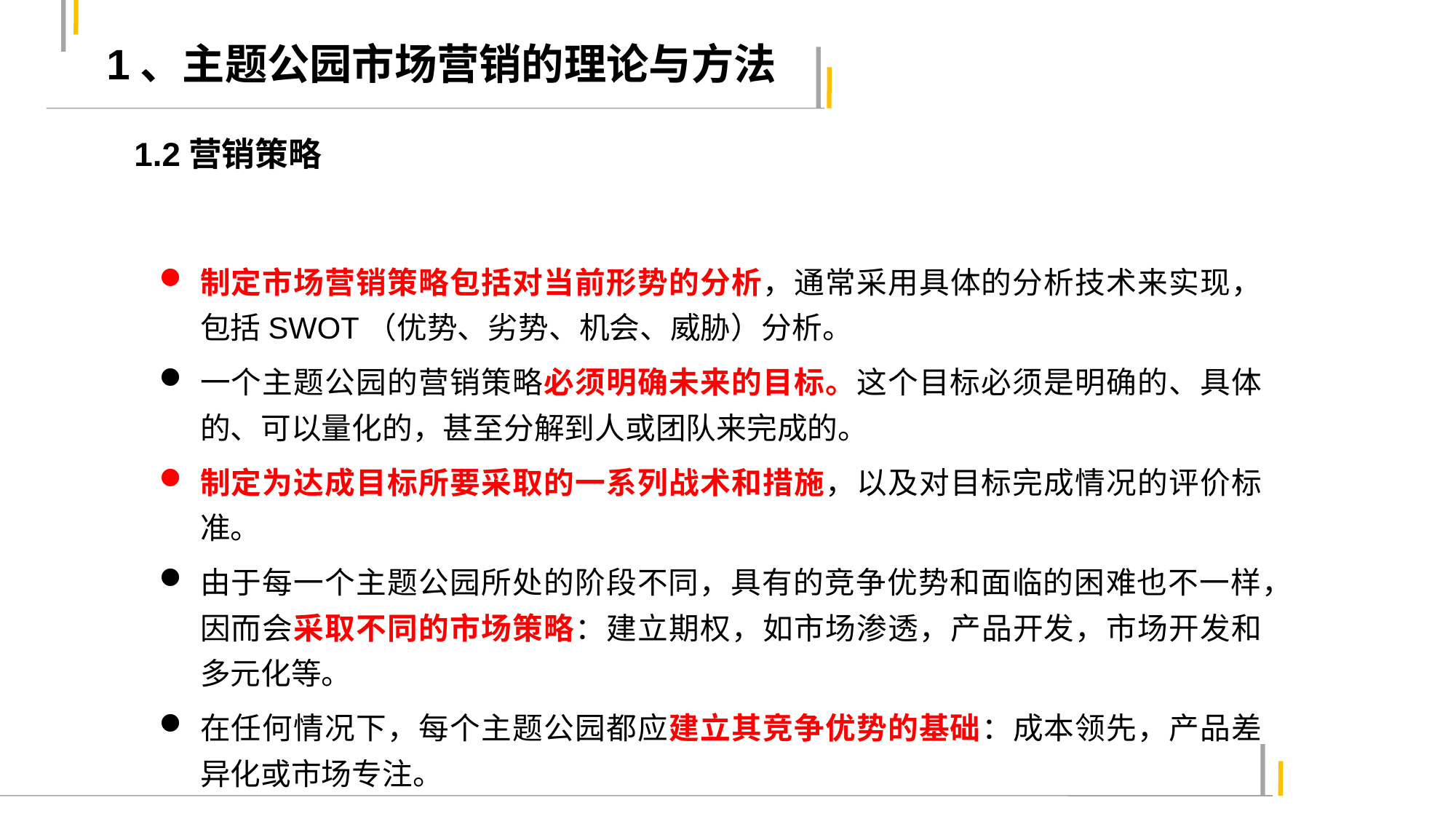

1、主题公园市场营销的理论与方法

1.2营销策略
制定市场营销策略包括对当前形势的分析，通常采用具体的分析技术来实现，包括SWOT（优势、劣势、机会、威胁）分析。
一个主题公园的营销策略必须明确未来的目标。这个目标必须是明确的、具体的、可以量化的，甚至分解到人或团队来完成的。
制定为达成目标所要采取的一系列战术和措施，以及对目标完成情况的评价标准。
由于每一个主题公园所处的阶段不同，具有的竞争优势和面临的困难也不一样，因而会采取不同的市场策略：建立期权，如市场渗透，产品开发，市场开发和多元化等。
在任何情况下，每个主题公园都应建立其竞争优势的基础：成本领先，产品差异化或市场专注。